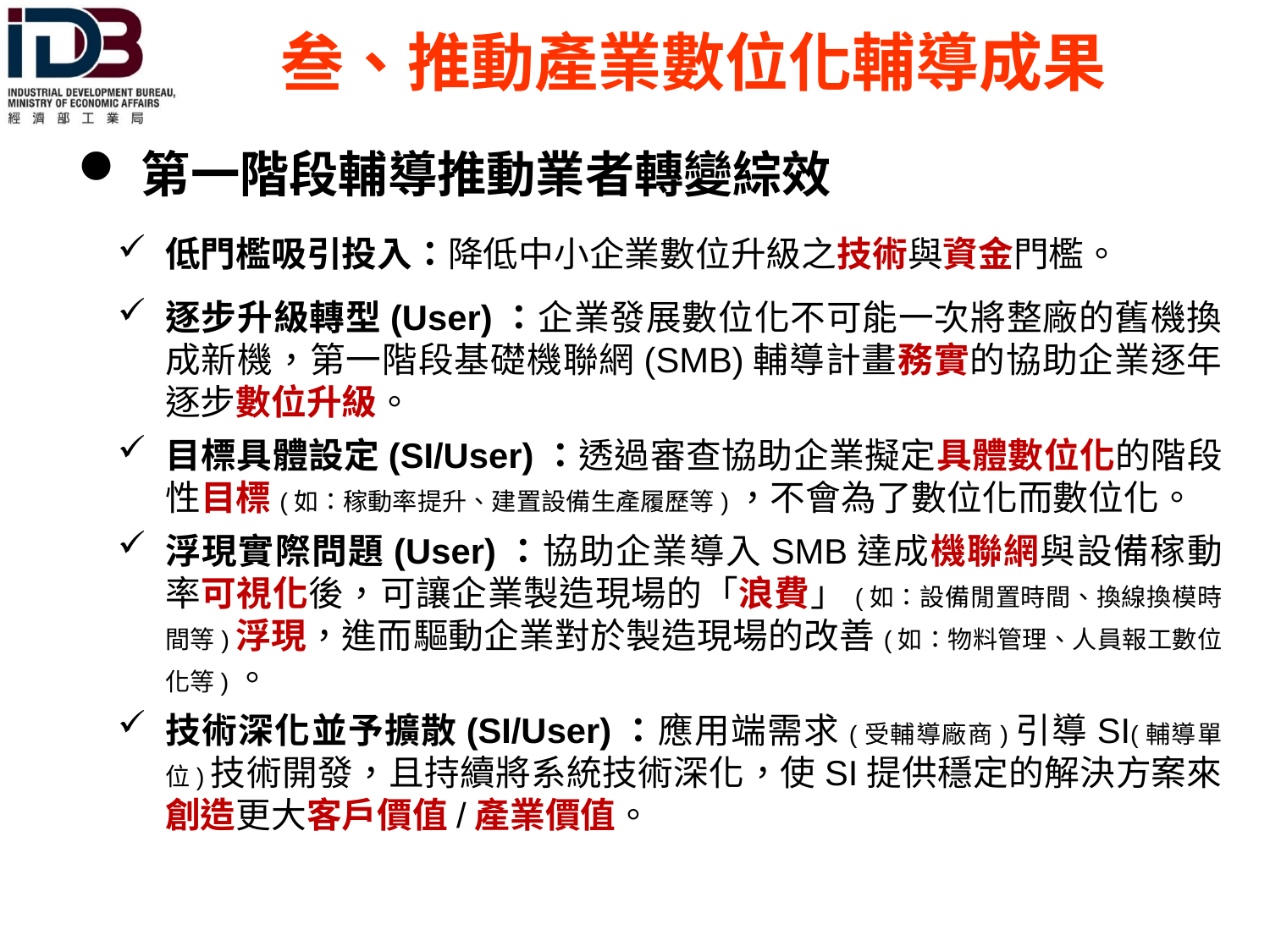

叁、推動產業數位化輔導成果
第一階段輔導推動業者轉變綜效
低門檻吸引投入：降低中小企業數位升級之技術與資金門檻。
逐步升級轉型(User)：企業發展數位化不可能一次將整廠的舊機換成新機，第一階段基礎機聯網(SMB)輔導計畫務實的協助企業逐年逐步數位升級。
目標具體設定(SI/User)：透過審查協助企業擬定具體數位化的階段性目標(如：稼動率提升、建置設備生產履歷等)，不會為了數位化而數位化。
浮現實際問題(User)：協助企業導入SMB達成機聯網與設備稼動率可視化後，可讓企業製造現場的「浪費」(如：設備閒置時間、換線換模時間等)浮現，進而驅動企業對於製造現場的改善(如：物料管理、人員報工數位化等)。
技術深化並予擴散(SI/User)：應用端需求(受輔導廠商)引導SI(輔導單位)技術開發，且持續將系統技術深化，使SI提供穩定的解決方案來創造更大客戶價值/產業價值。